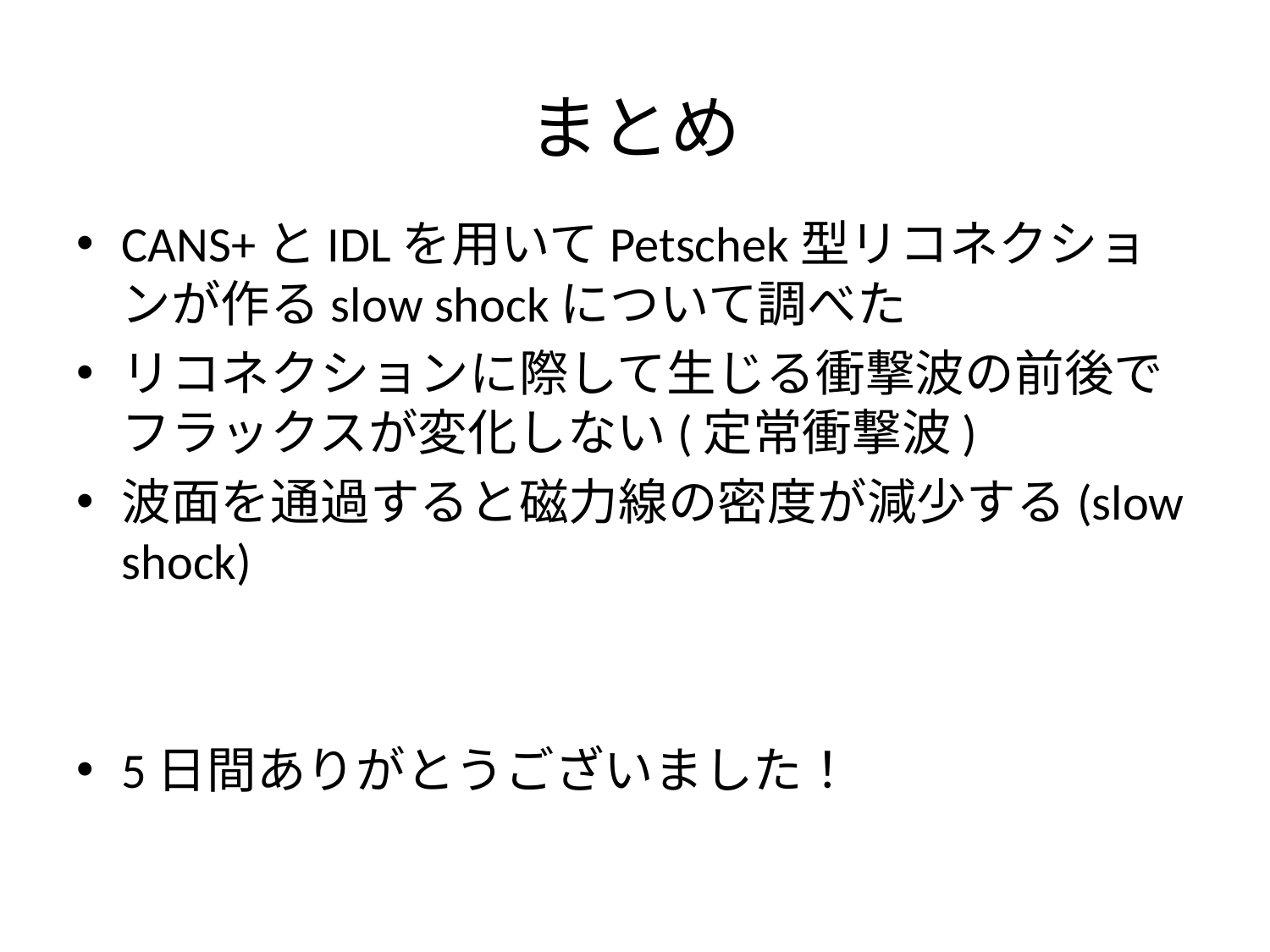

# まとめ
CANS+とIDLを用いてPetschek型リコネクションが作るslow shockについて調べた
リコネクションに際して生じる衝撃波の前後でフラックスが変化しない(定常衝撃波)
波面を通過すると磁力線の密度が減少する(slow shock)

5日間ありがとうございました！